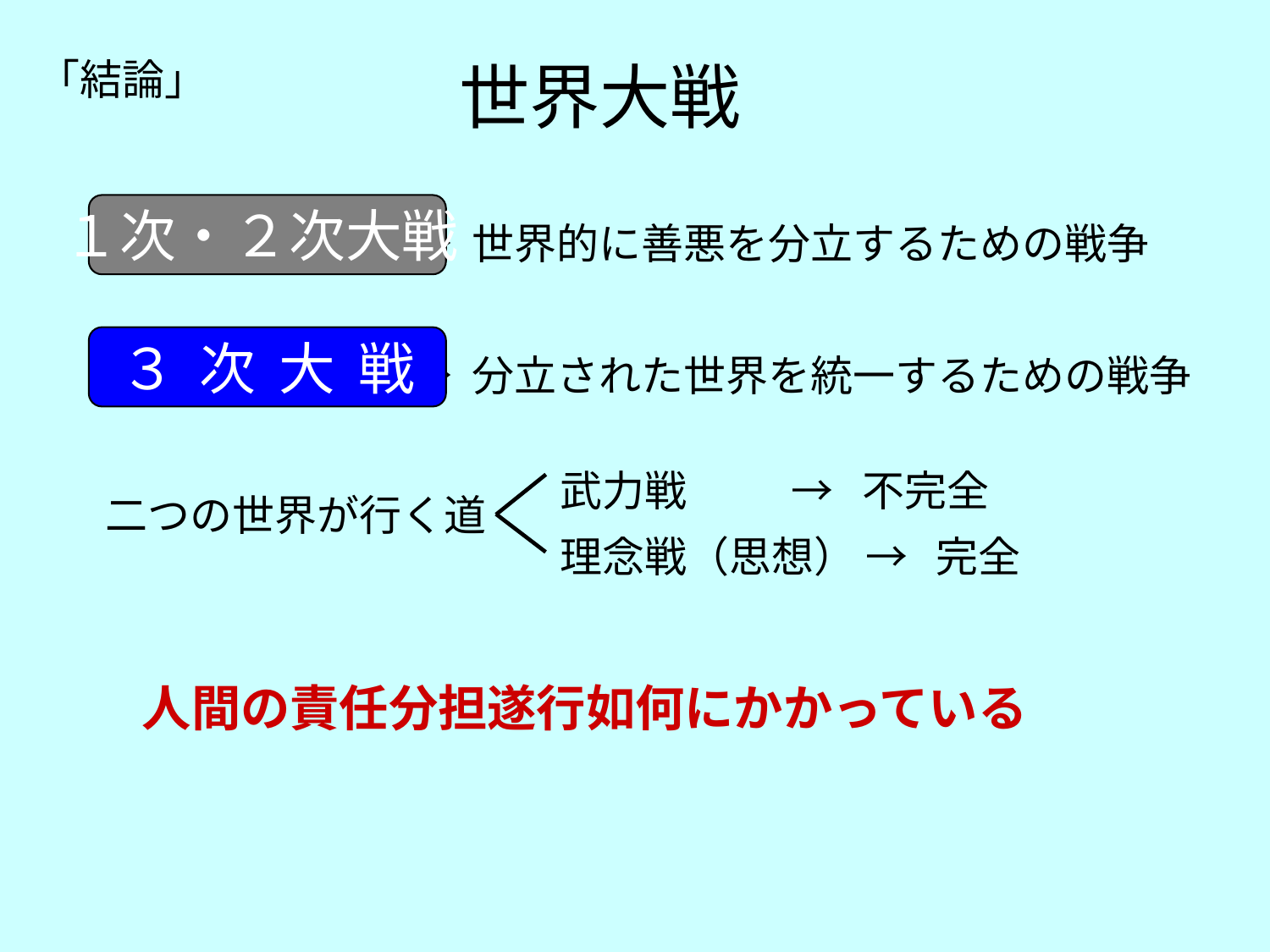

「結論」
世界大戦
１次・２次大戦
                             → 世界的に善悪を分立するための戦争

                             → 分立された世界を統一するための戦争
３ 次 大 戦
武力戦           →   不完全
理念戦（思想） →   完全

二つの世界が行く道

人間の責任分担遂行如何にかかっている